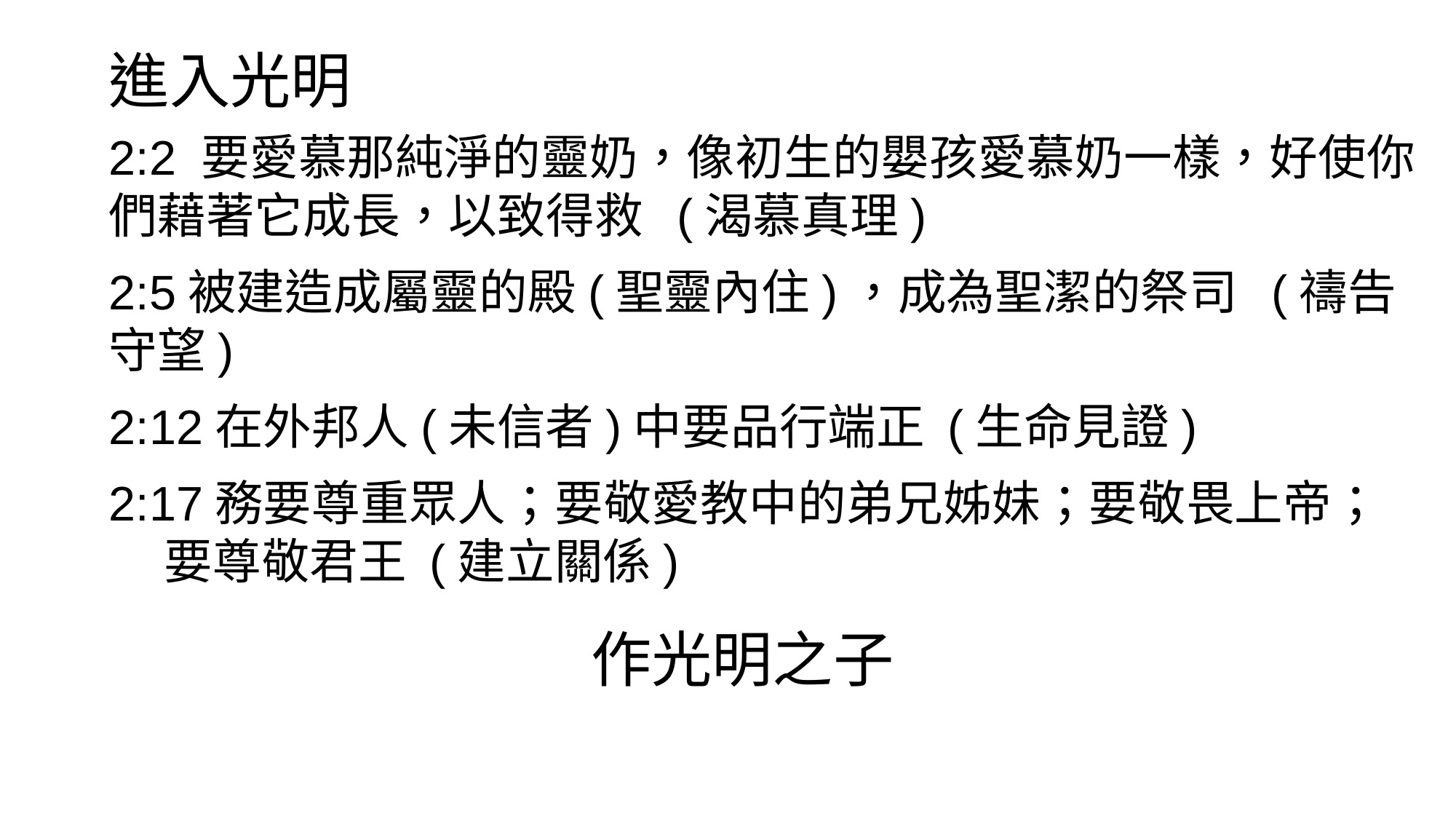

進入光明
2:2 要愛慕那純淨的靈奶，像初生的嬰孩愛慕奶一樣，好使你們藉著它成長，以致得救  (渴慕真理)
2:5被建造成屬靈的殿(聖靈內住)，成為聖潔的祭司  (禱告守望)
2:12在外邦人(未信者)中要品行端正 (生命見證)
2:17務要尊重眾人；要敬愛教中的弟兄姊妹；要敬畏上帝；
    要尊敬君王 (建立關係)

作光明之子